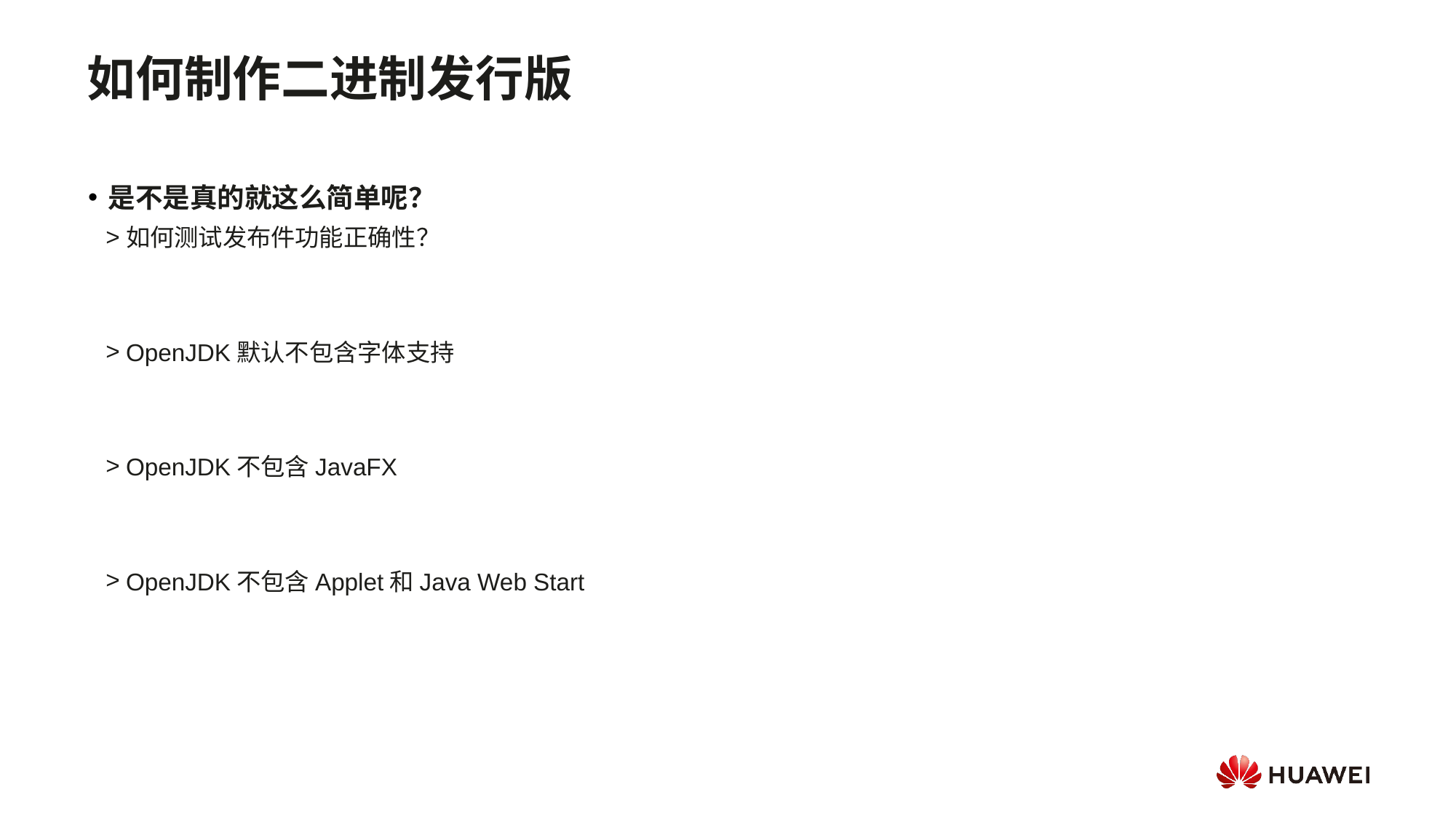

如何制作二进制发行版
是不是真的就这么简单呢？
如何测试发布件功能正确性？

OpenJDK默认不包含字体支持

OpenJDK不包含JavaFX

OpenJDK不包含Applet和Java Web Start